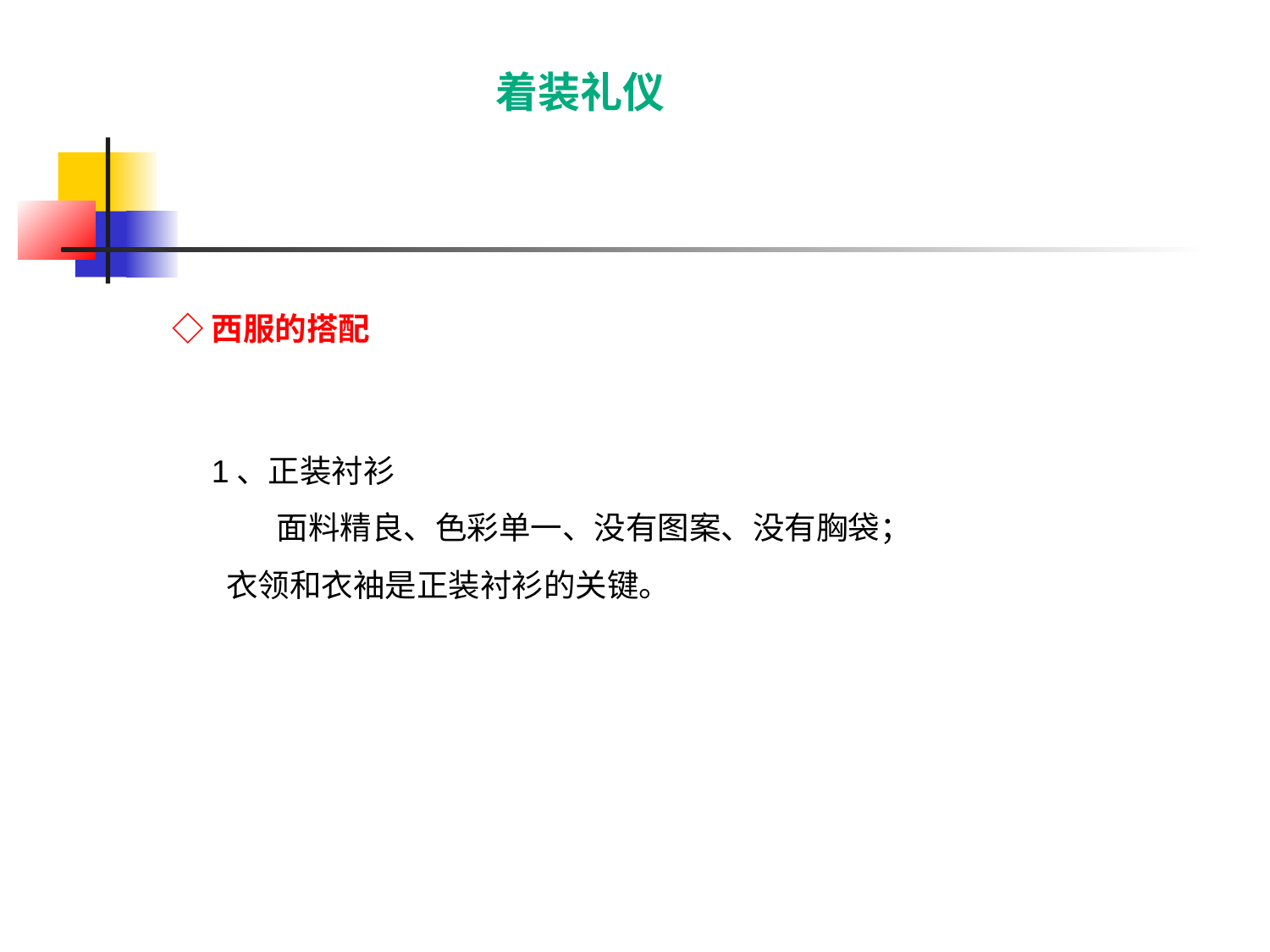

着装礼仪
# ◇西服的搭配
1、正装衬衫
        面料精良、色彩单一、没有图案、没有胸袋；
 衣领和衣袖是正装衬衫的关键。